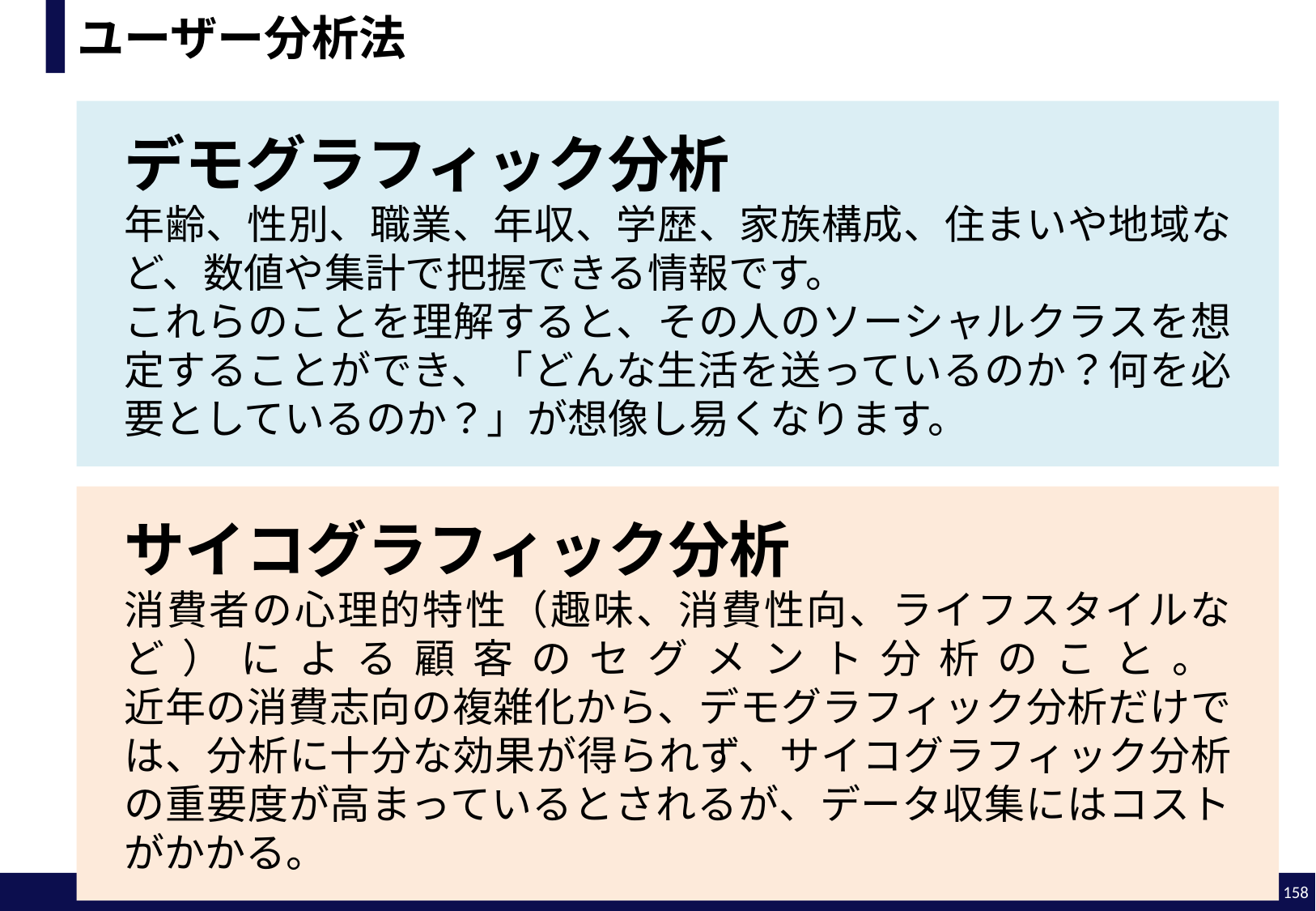

# ユーザー分析法
デモグラフィック分析
年齢、性別、職業、年収、学歴、家族構成、住まいや地域など、数値や集計で把握できる情報です。
これらのことを理解すると、その人のソーシャルクラスを想定することができ、「どんな生活を送っているのか？何を必要としているのか？」が想像し易くなります。
サイコグラフィック分析
消費者の心理的特性（趣味、消費性向、ライフスタイルなど）による顧客のセグメント分析のこと。
近年の消費志向の複雑化から、デモグラフィック分析だけでは、分析に十分な効果が得られず、サイコグラフィック分析の重要度が高まっているとされるが、データ収集にはコストがかかる。